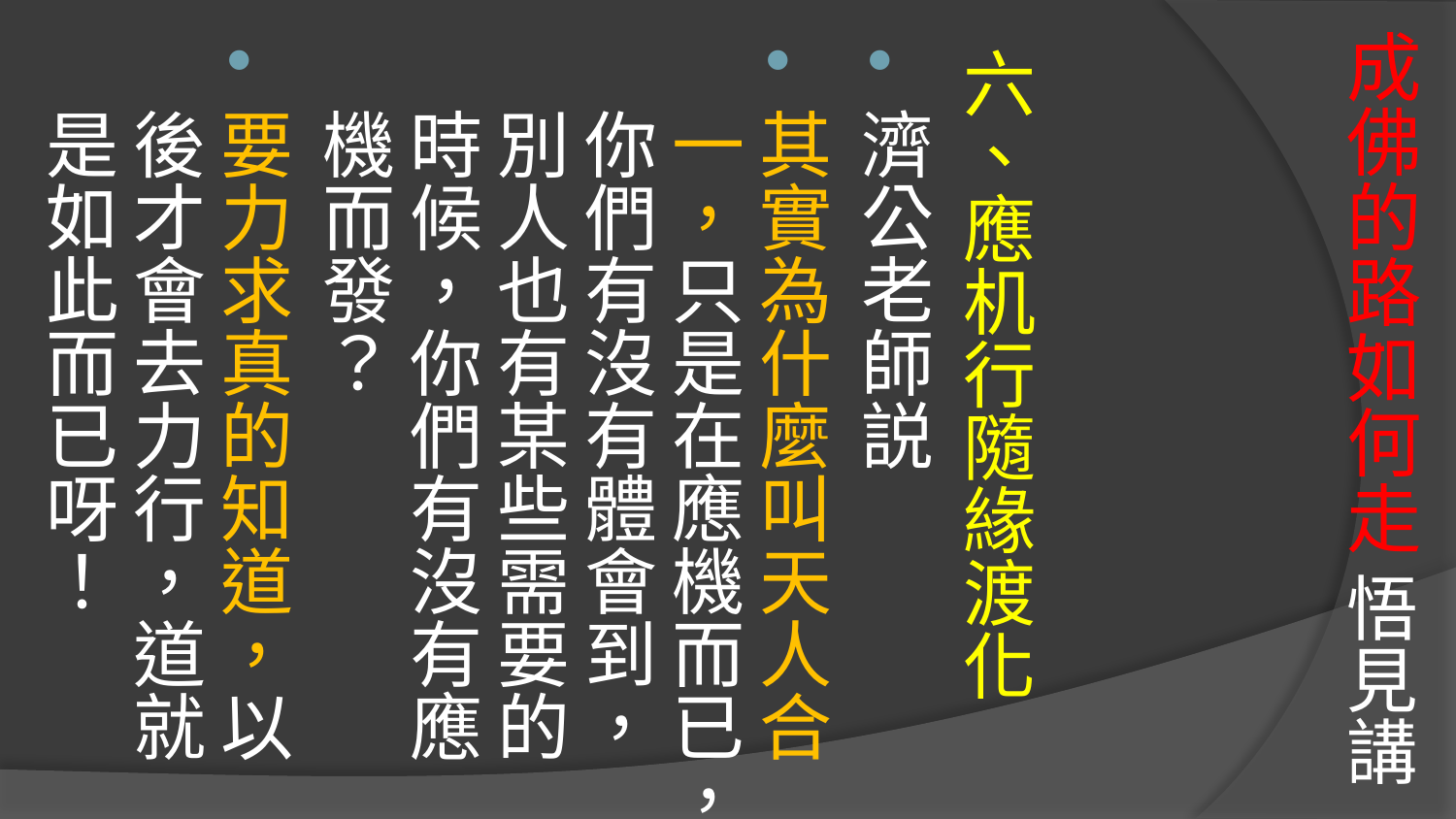

# 成佛的路如何走 悟見講
六、應机行隨緣渡化
濟公老師説
其實為什麼叫天人合一，只是在應機而已，你們有沒有體會到，別人也有某些需要的時候，你們有沒有應機而發？
要力求真的知道，以後才會去力行，道就是如此而已呀！